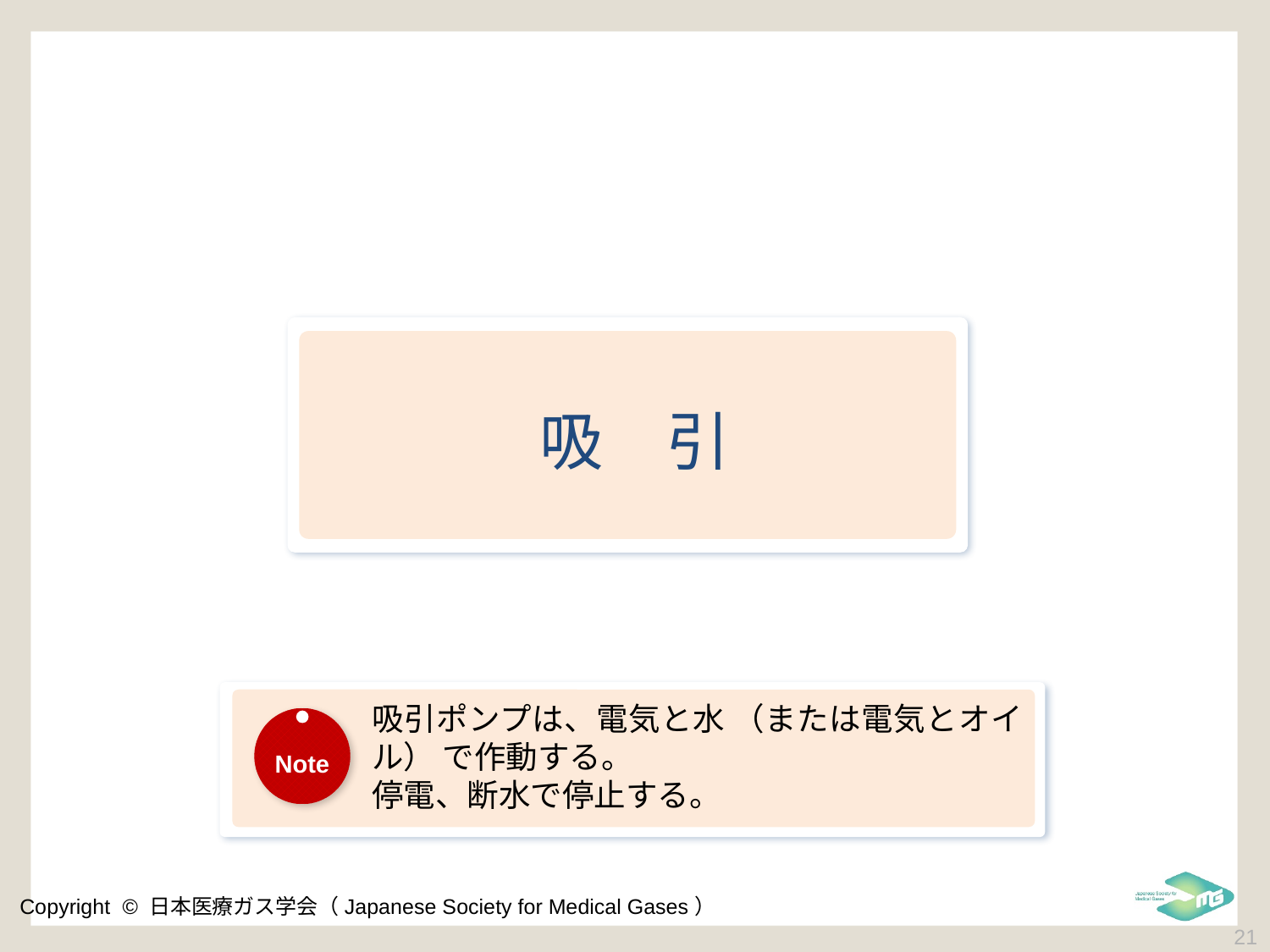

# 吸　引

吸引ポンプは、電気と水 （または電気とオイル） で作動する。
停電、断水で停止する。

Note
 21